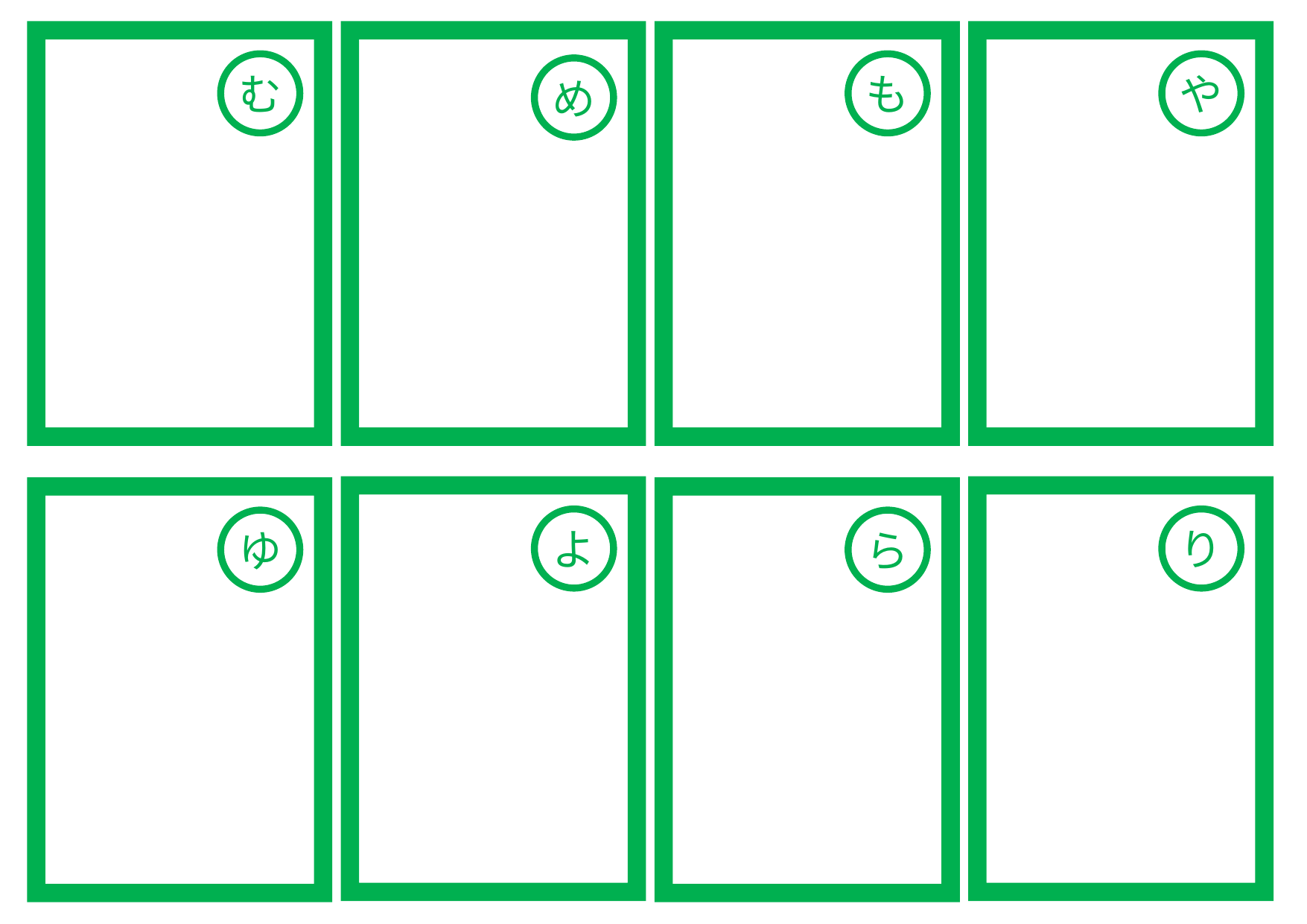

む
も
や
め

よ
り
ゆ
ら